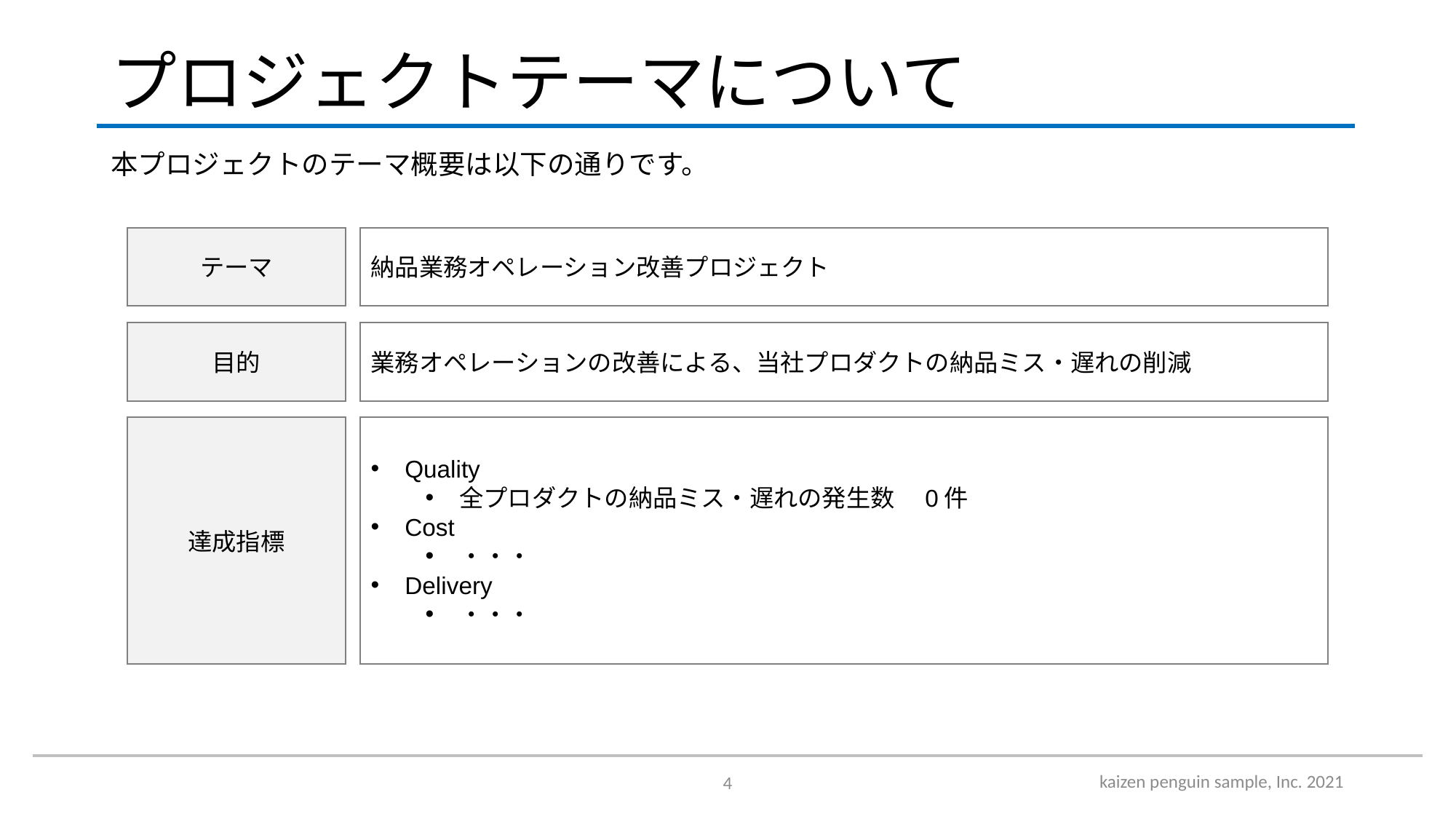

# プロジェクトテーマについて
本プロジェクトのテーマ概要は以下の通りです。
テーマ
納品業務オペレーション改善プロジェクト
目的
業務オペレーションの改善による、当社プロダクトの納品ミス・遅れの削減
達成指標
Quality
全プロダクトの納品ミス・遅れの発生数　0件
Cost
・・・
Delivery
・・・
kaizen penguin sample, Inc. 2021
4